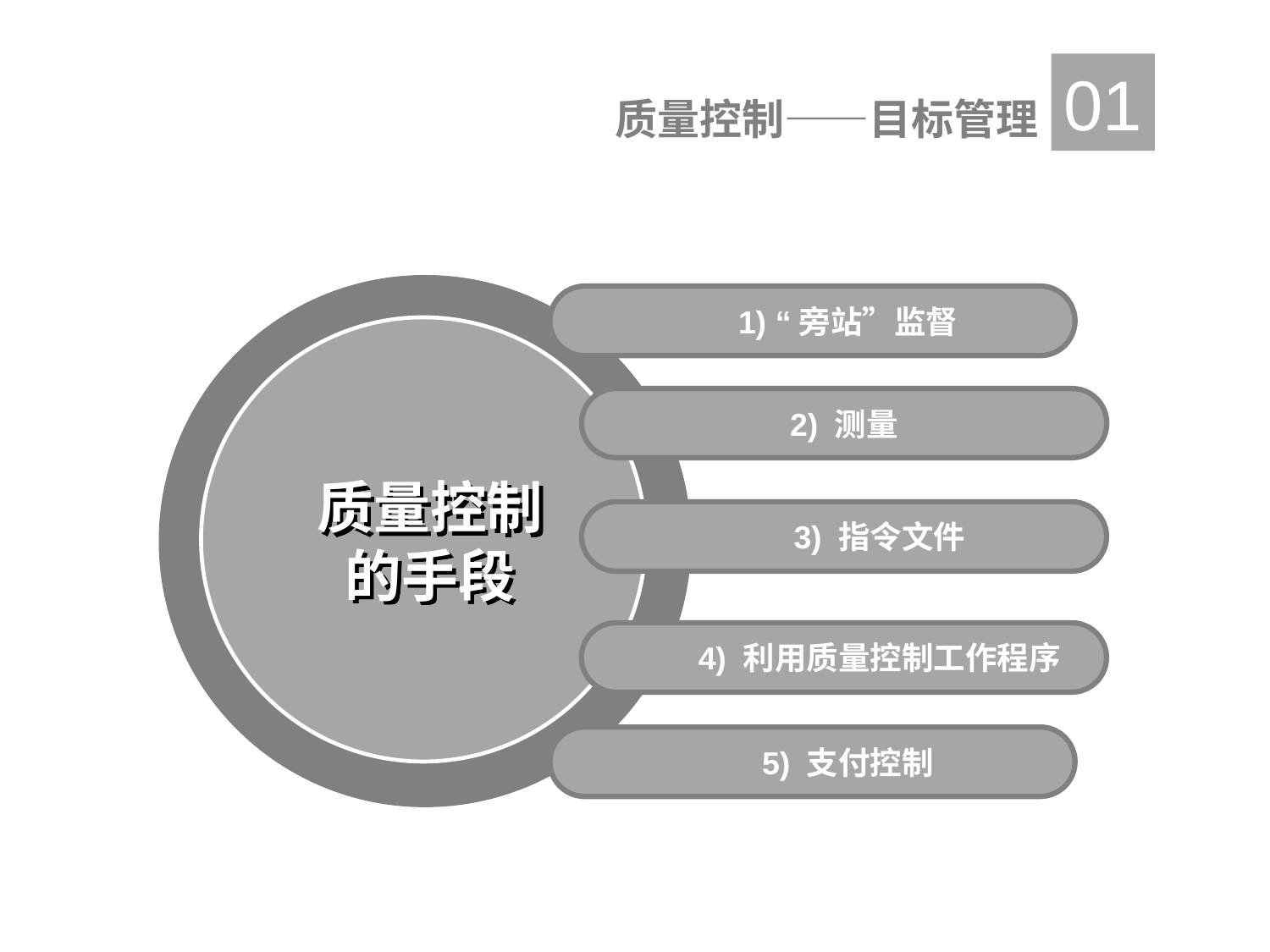

01
质量控制——目标管理

　　1) “旁站”监督

2) 测量
质量控制
的手段
　　3) 指令文件
　　4) 利用质量控制工作程序
　　5) 支付控制